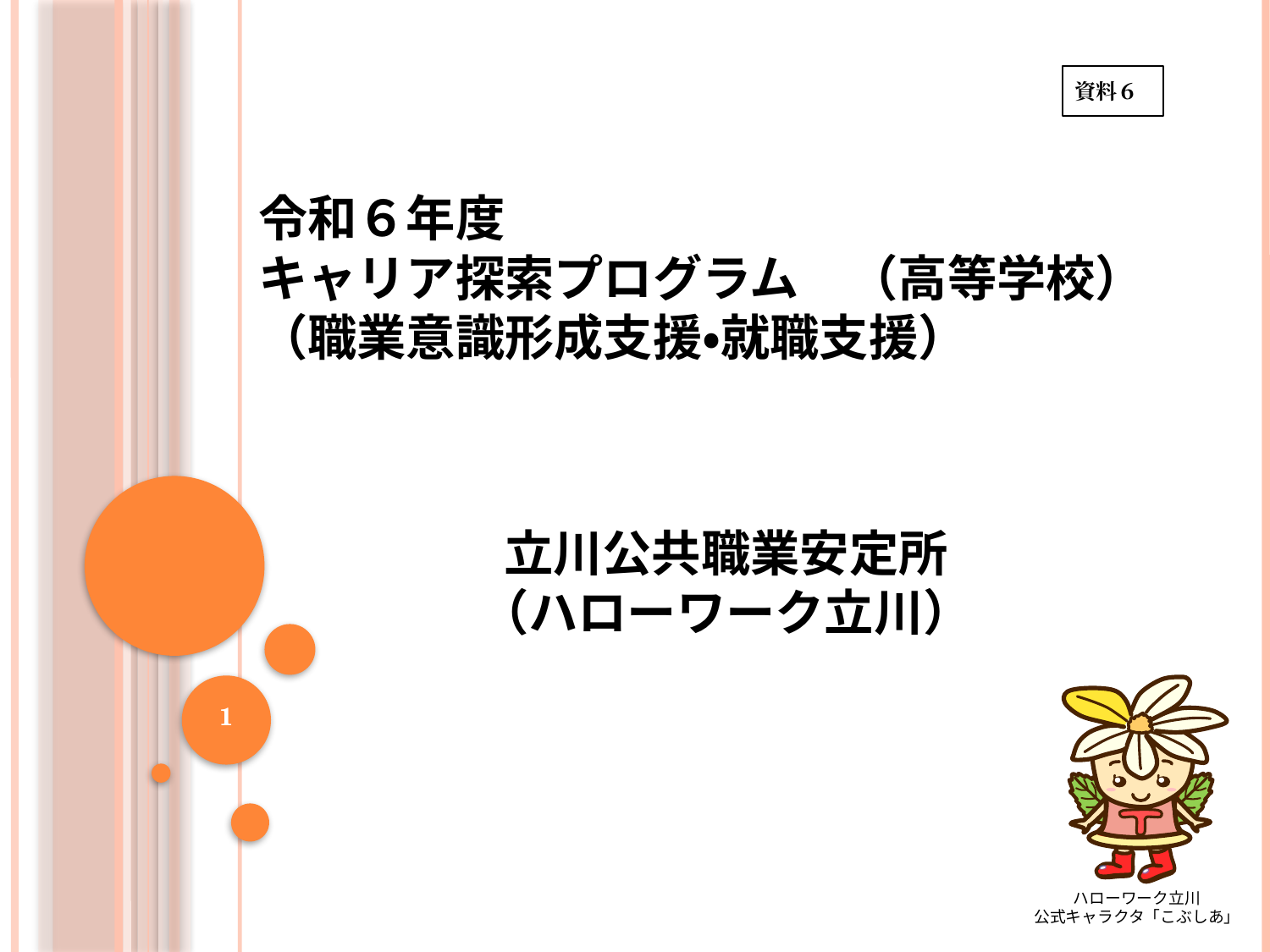

資料６

令和６年度
キャリア探索プログラム　（高等学校）
（職業意識形成支援・就職支援）

立川公共職業安定所
（ハローワーク立川）

1
ハローワーク立川
公式キャラクタ「こぶしあ」